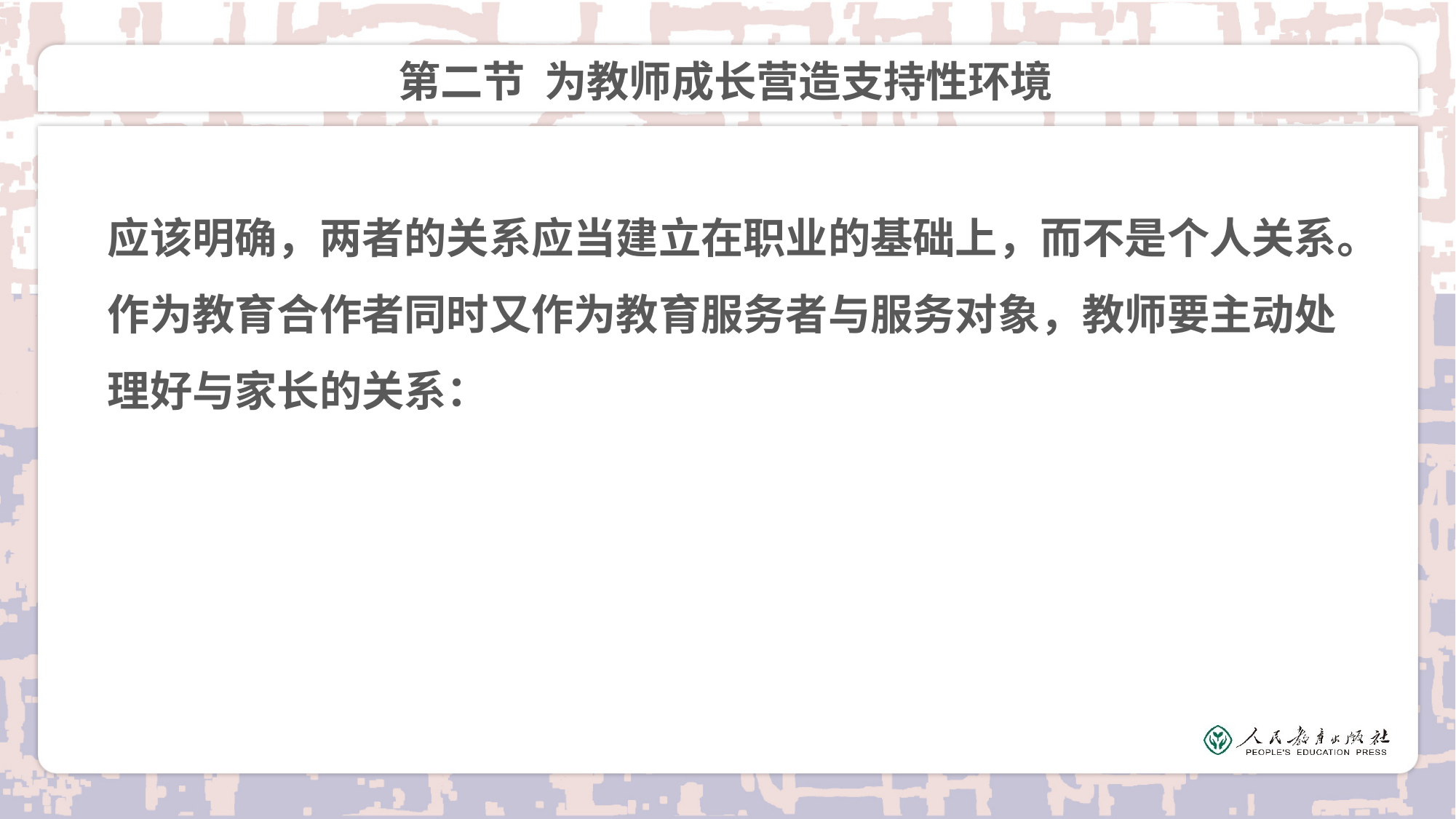

# 第二节  为教师成长营造支持性环境
应该明确，两者的关系应当建立在职业的基础上，而不是个人关系。作为教育合作者同时又作为教育服务者与服务对象，教师要主动处理好与家长的关系：